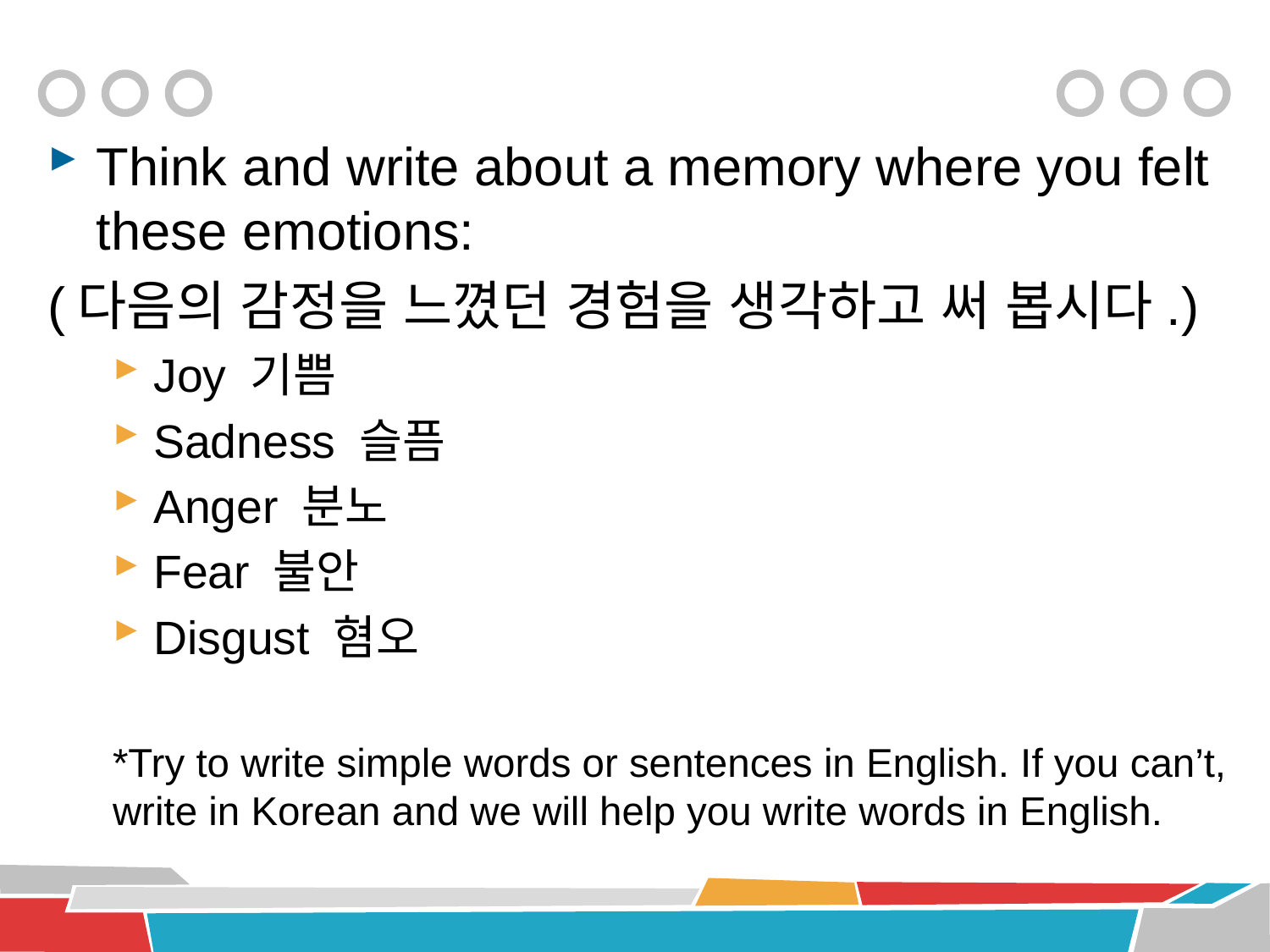

Think and write about a memory where you felt these emotions:
(다음의 감정을 느꼈던 경험을 생각하고 써 봅시다.)
Joy 기쁨
Sadness 슬픔
Anger 분노
Fear 불안
Disgust 혐오

*Try to write simple words or sentences in English. If you can’t, write in Korean and we will help you write words in English.